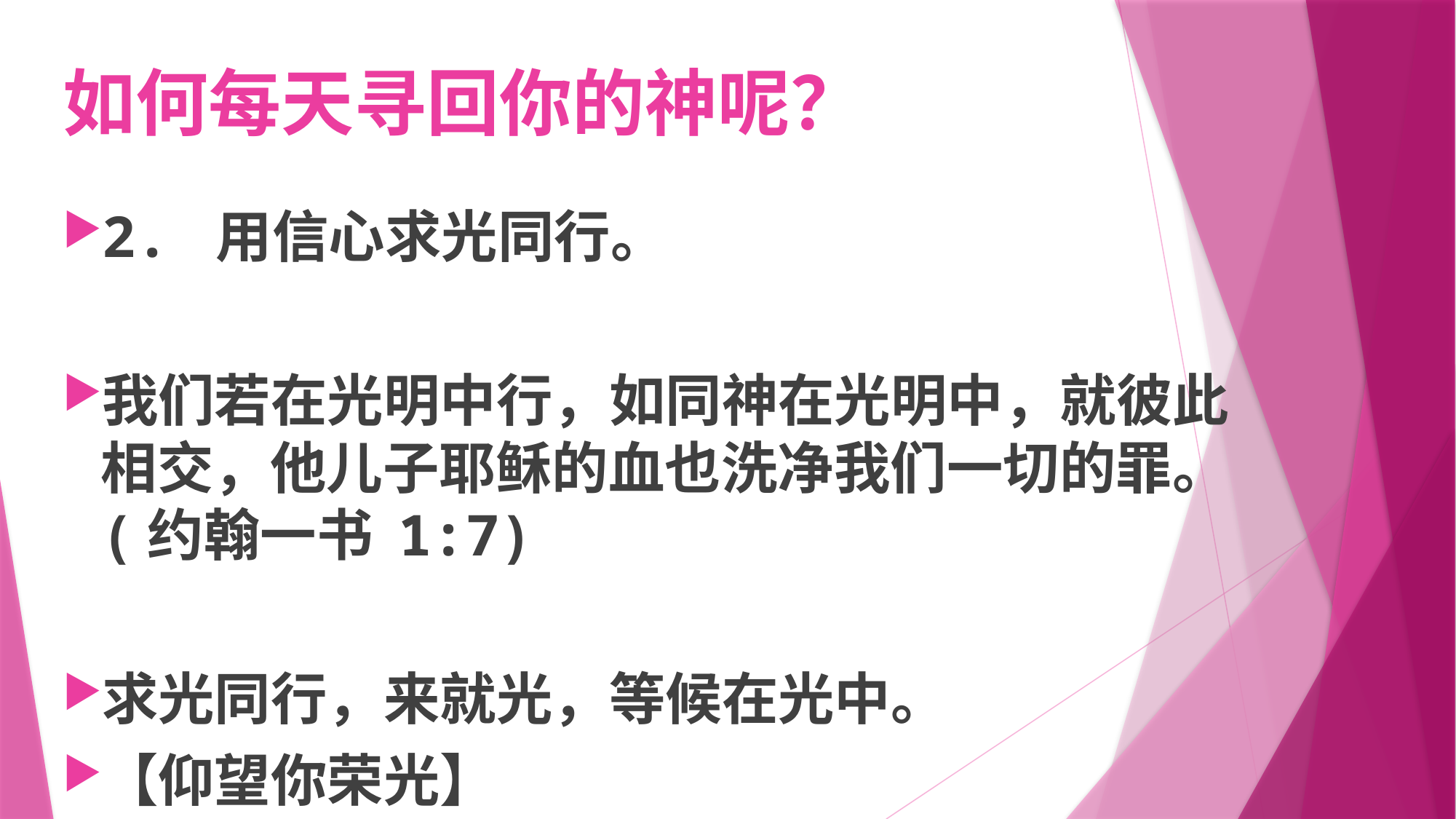

# 如何每天寻回你的神呢？
2. 用信心求光同行。

我们若在光明中行，如同神在光明中，就彼此相交，他儿子耶稣的血也洗净我们一切的罪。(约翰一书 1:7)

求光同行，来就光，等候在光中。
【仰望你荣光】